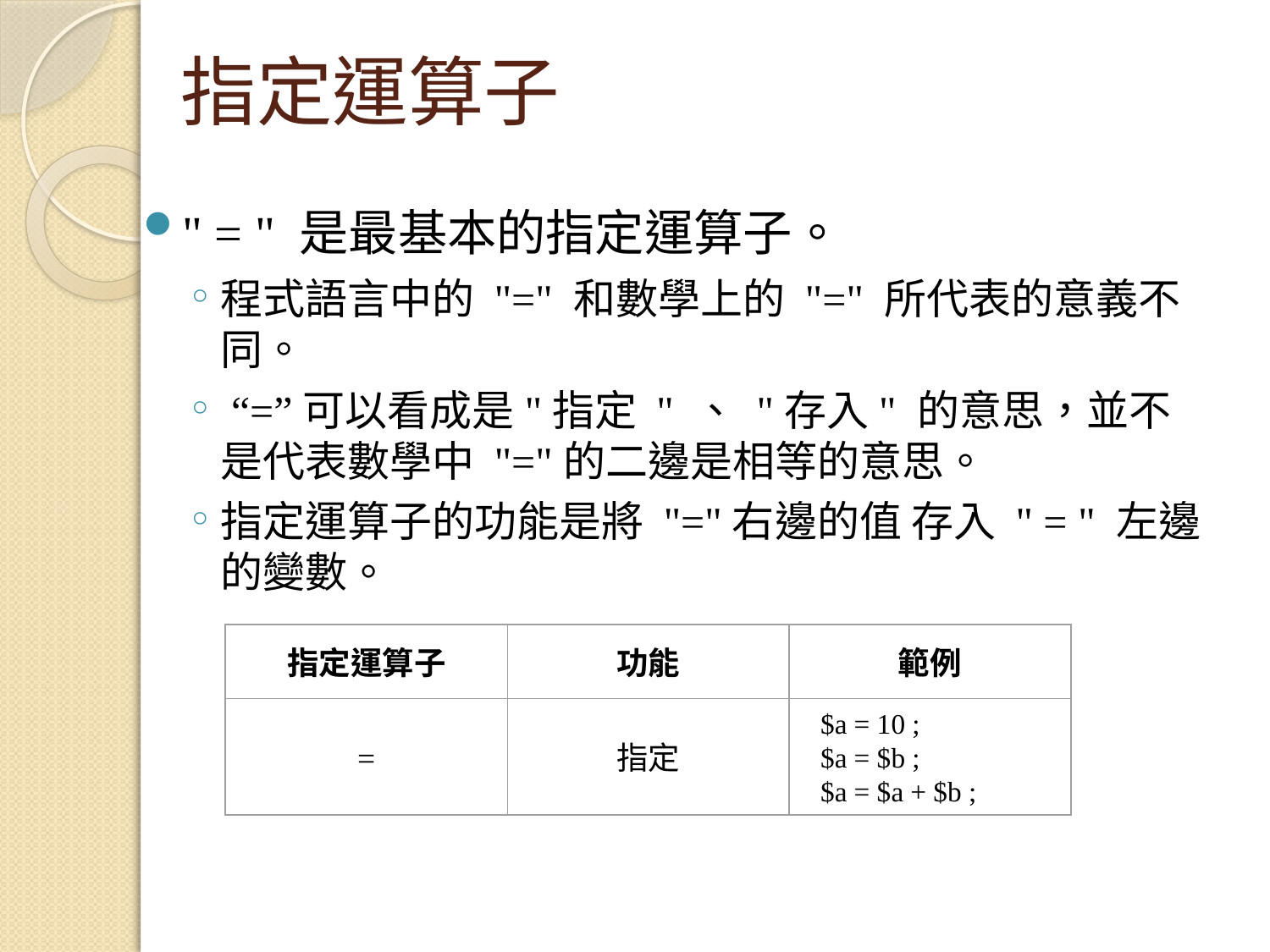

# 指定運算子
" = " 是最基本的指定運算子。
程式語言中的 "=" 和數學上的 "=" 所代表的意義不同。
 “=”可以看成是"指定 " 、 "存入" 的意思，並不是代表數學中 "="的二邊是相等的意思。
指定運算子的功能是將 "="右邊的值 存入 " = " 左邊的變數。

指定運算子

功能

範例

=

指定

$a = 10 ;
$a = $b ;
$a = $a + $b ;